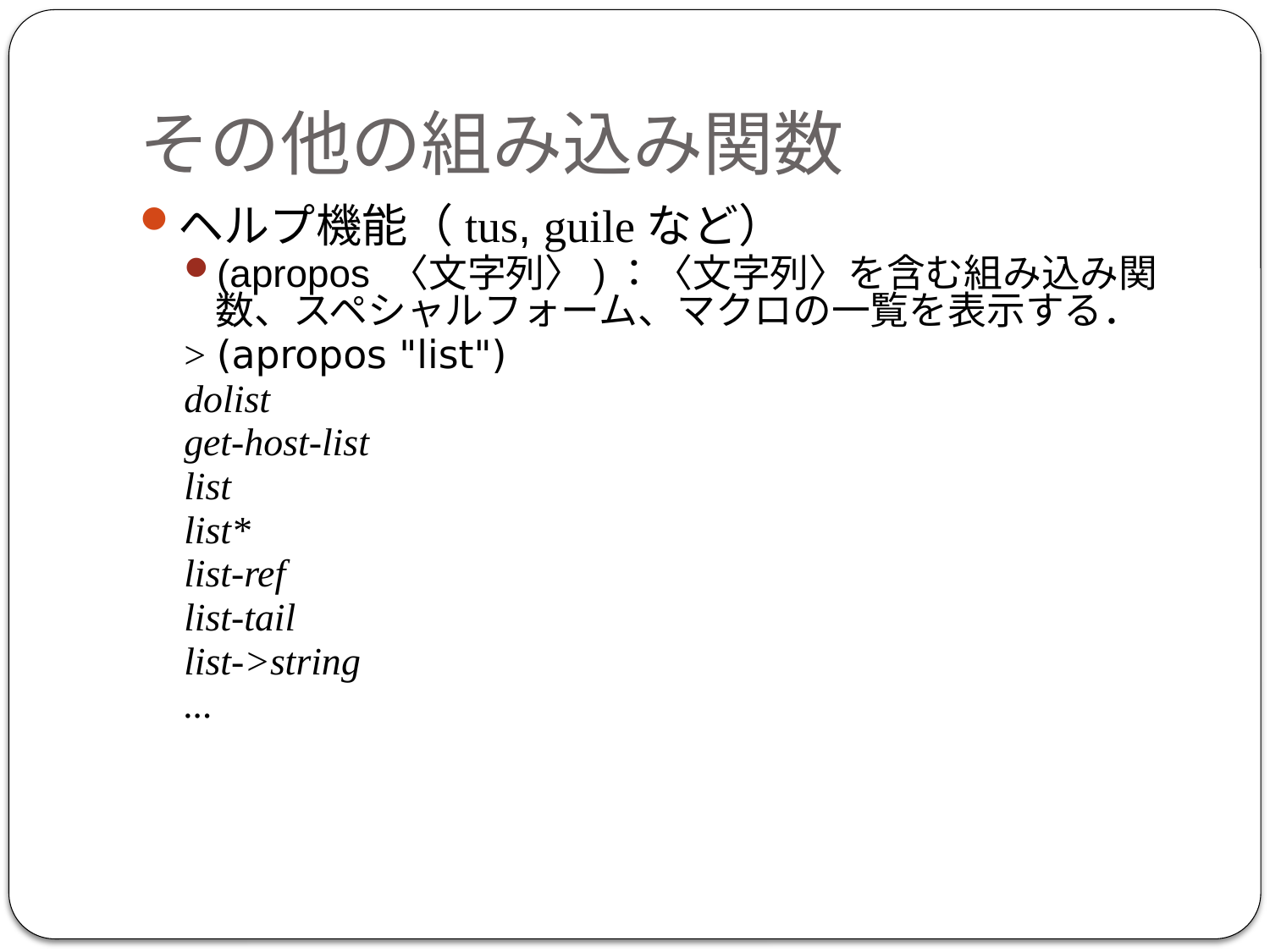

# その他の組み込み関数
ヘルプ機能（tus, guileなど）
(apropos 〈文字列〉)：〈文字列〉を含む組み込み関数、スペシャルフォーム、マクロの一覧を表示する．
> (apropos "list")
dolist
get-host-list
list
list*
list-ref
list-tail
list->string
...